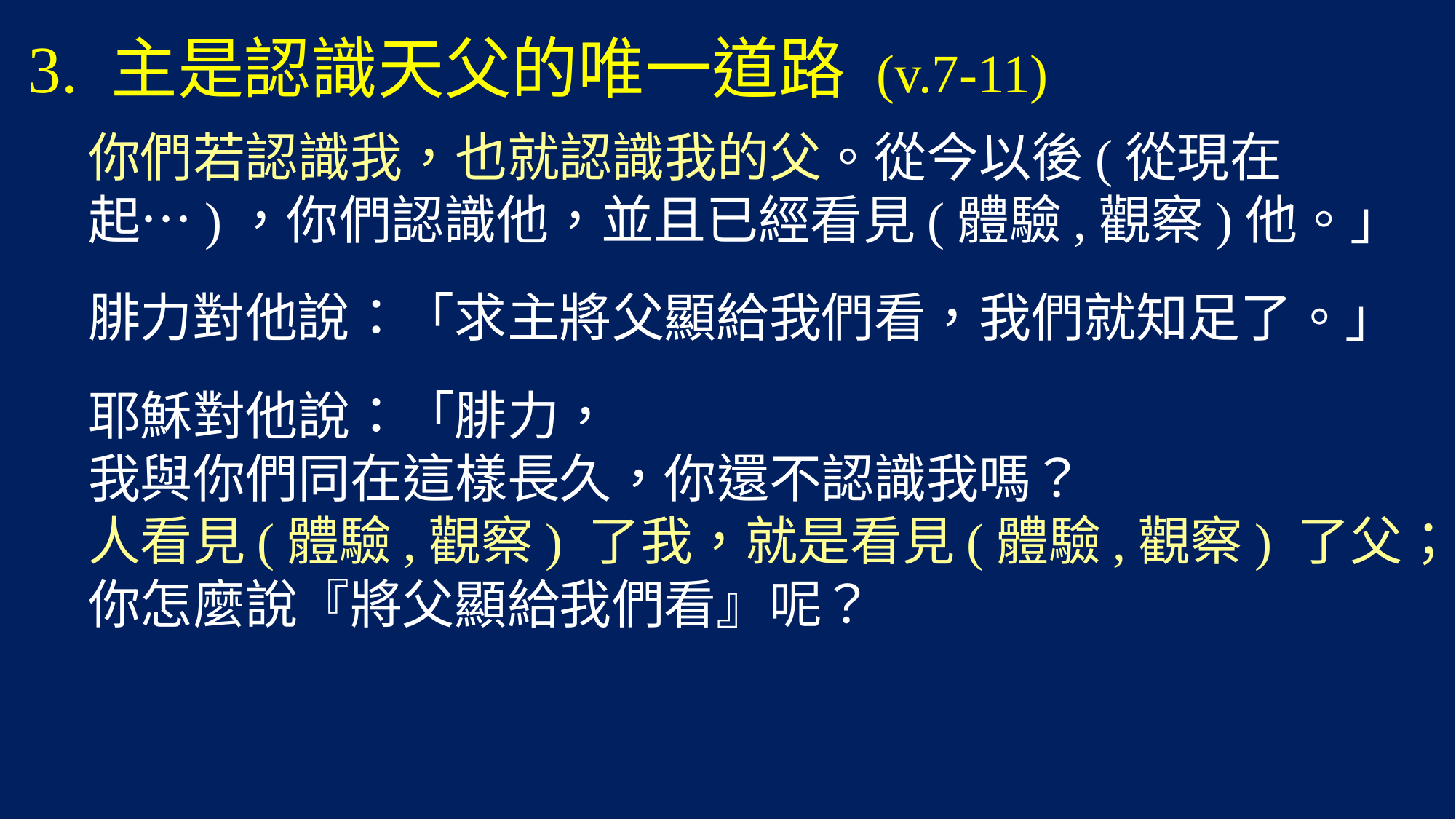

# 3. 主是認識天父的唯一道路 (v.7-11)
你們若認識我，也就認識我的父。從今以後(從現在起…)，你們認識他，並且已經看見(體驗,觀察)他。」

腓力對他說：「求主將父顯給我們看，我們就知足了。」

耶穌對他說：「腓力，
我與你們同在這樣長久，你還不認識我嗎？
人看見(體驗,觀察) 了我，就是看見(體驗,觀察) 了父；
你怎麼說『將父顯給我們看』呢？